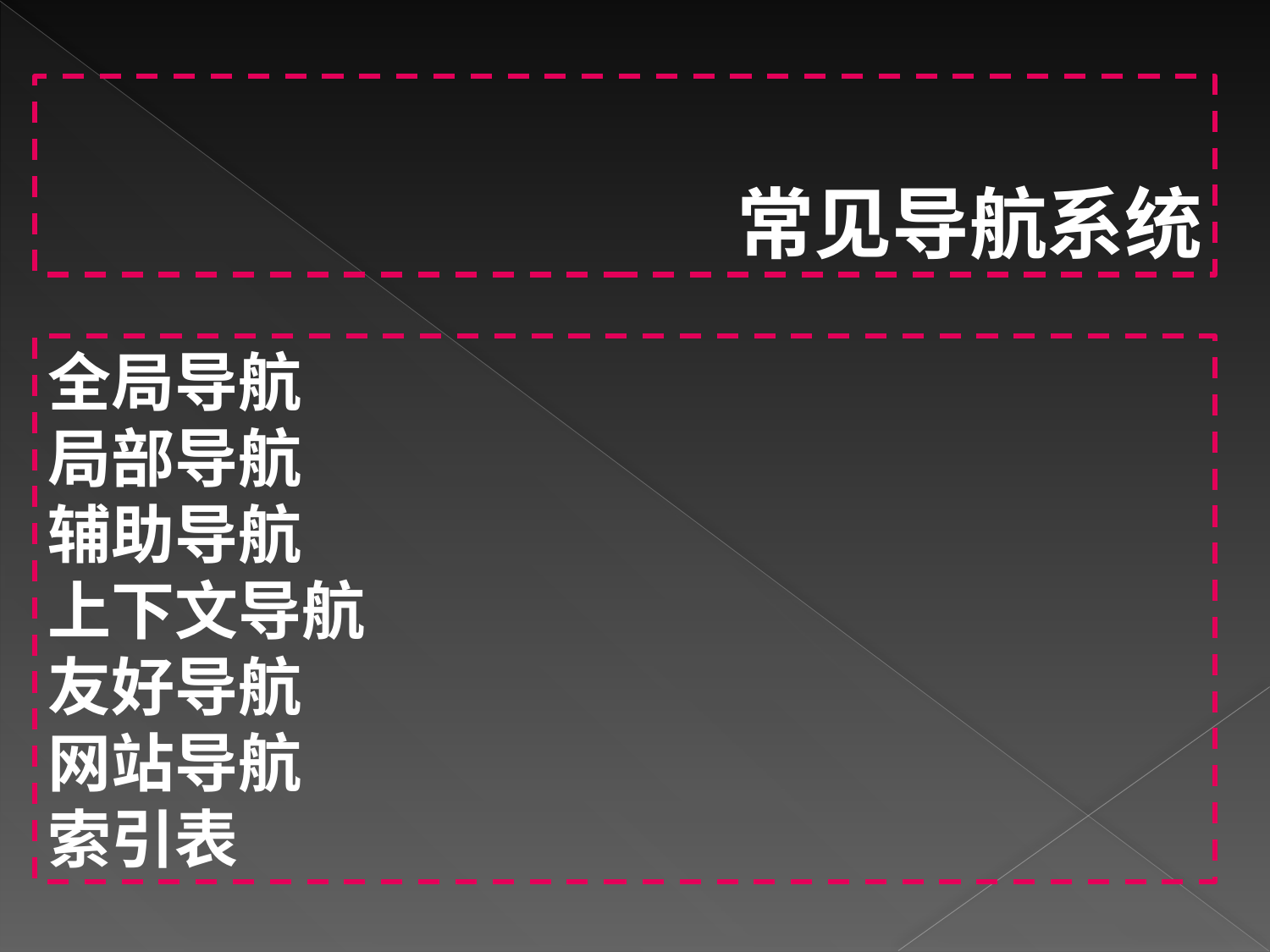

常见导航系统
全局导航
局部导航
辅助导航
上下文导航
友好导航
网站导航
索引表